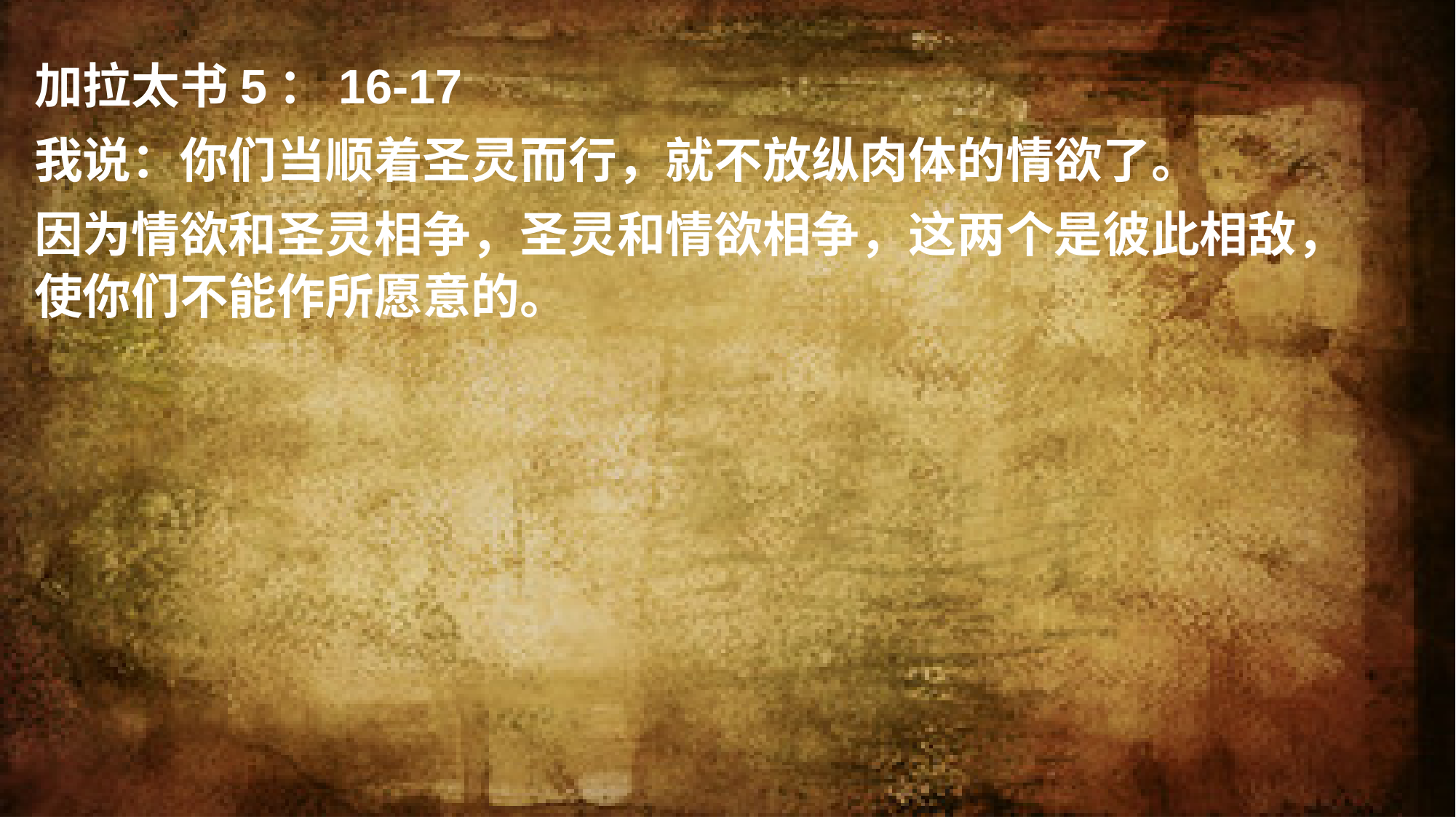

加拉太书5：16-17
我说：你们当顺着圣灵而行，就不放纵肉体的情欲了。
因为情欲和圣灵相争，圣灵和情欲相争，这两个是彼此相敌，使你们不能作所愿意的。